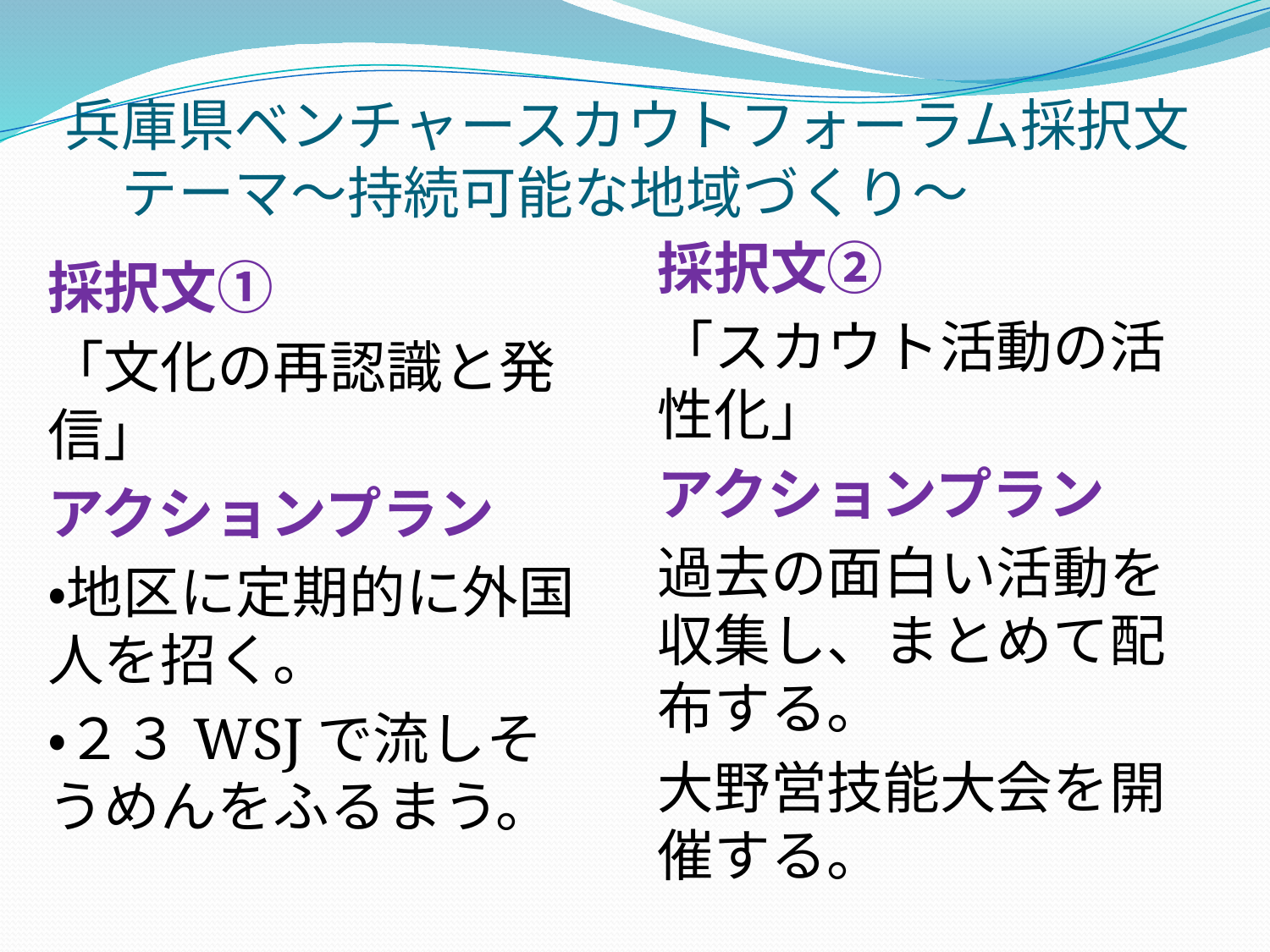

# 兵庫県ベンチャースカウトフォーラム採択文 　テーマ～持続可能な地域づくり～
採択文②
「スカウト活動の活性化」
アクションプラン
過去の面白い活動を収集し、まとめて配布する。
大野営技能大会を開催する。

採択文①
「文化の再認識と発信」
アクションプラン
・地区に定期的に外国人を招く。
・２３WSJで流しそうめんをふるまう。